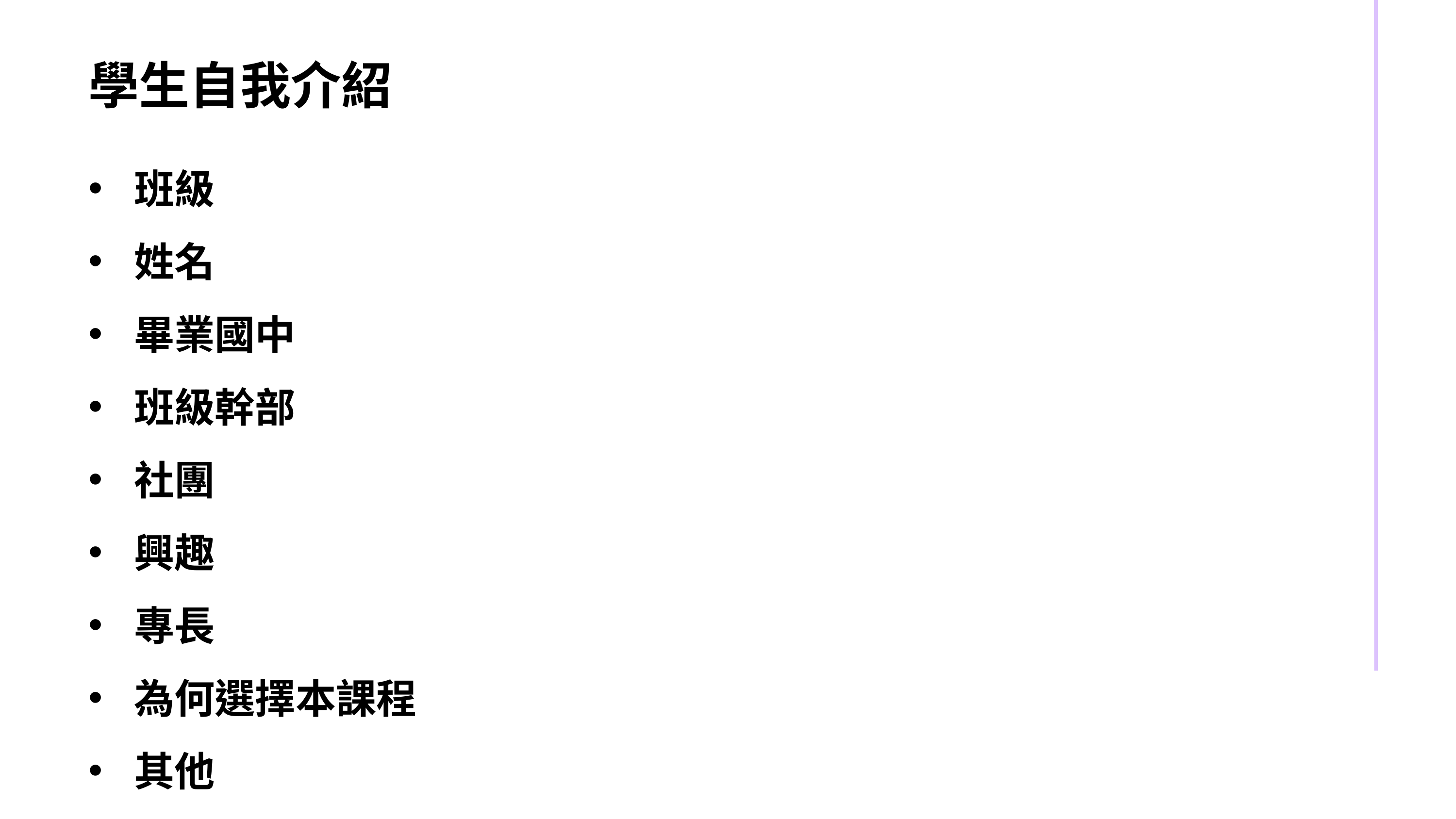

學生自我介紹
班級
姓名
畢業國中
班級幹部
社團
興趣
專長
為何選擇本課程
其他